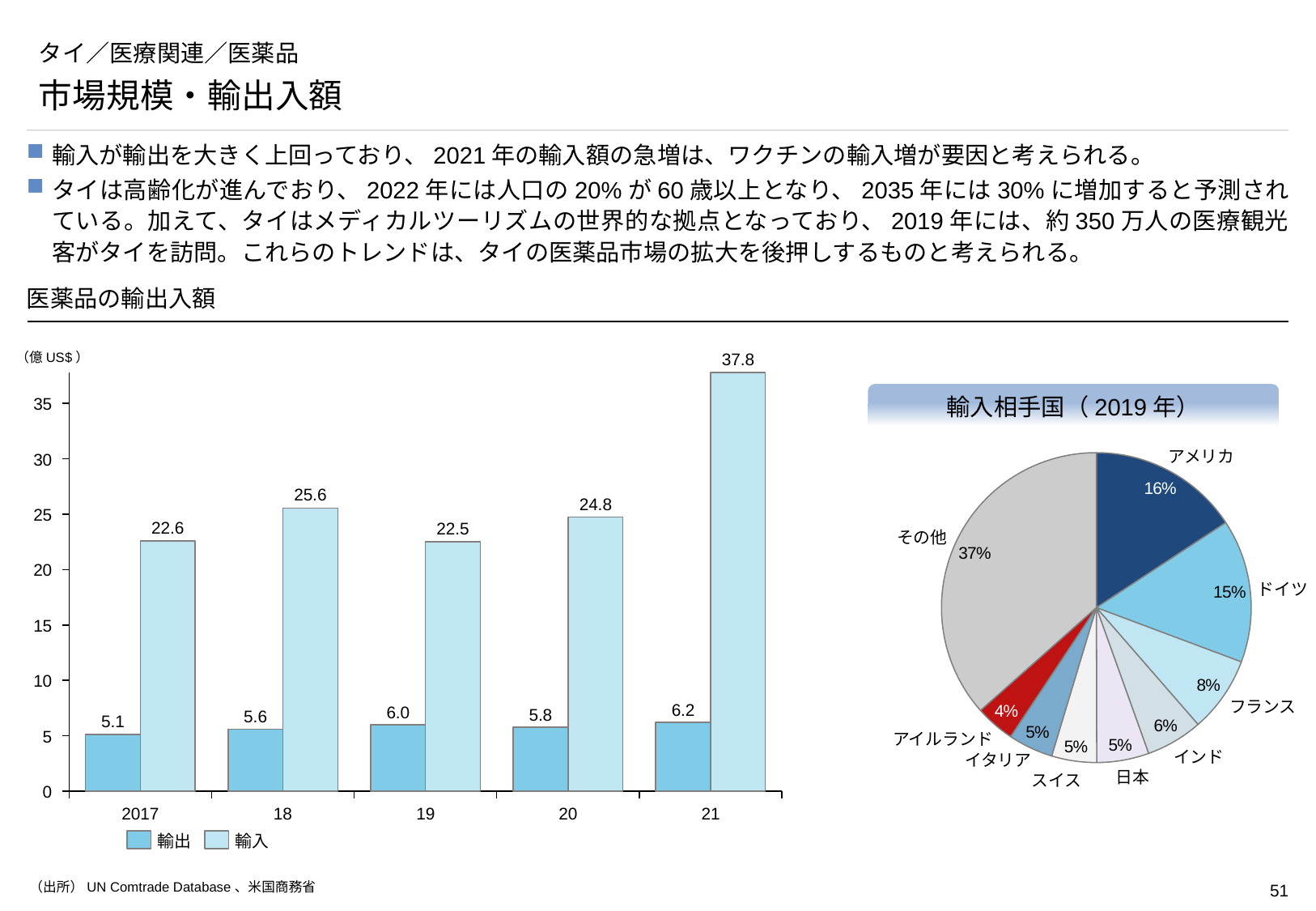

# タイ／医療関連／医薬品
市場規模・輸出入額
輸入が輸出を大きく上回っており、2021年の輸入額の急増は、ワクチンの輸入増が要因と考えられる。
タイは高齢化が進んでおり、2022年には人口の20%が60歳以上となり、2035年には30%に増加すると予測されている。加えて、タイはメディカルツーリズムの世界的な拠点となっており、2019年には、約350万人の医療観光客がタイを訪問。これらのトレンドは、タイの医薬品市場の拡大を後押しするものと考えられる。
医薬品の輸出入額
（億US$）
37.8

### Chart

| Category |  |  |
|---|---|---|
輸入相手国（2019年）
35

### Chart

| Category |  |
|---|---|
アメリカ
30
25.6
24.8
25
22.6
22.5
その他
20
ドイツ
15
10
フランス
6.2
6.0
5.8
5.6
5.1
5
アイルランド
インド
イタリア
日本
スイス
0
2017
18
19
20
21
輸出
輸入

（出所）UN Comtrade Database、米国商務省